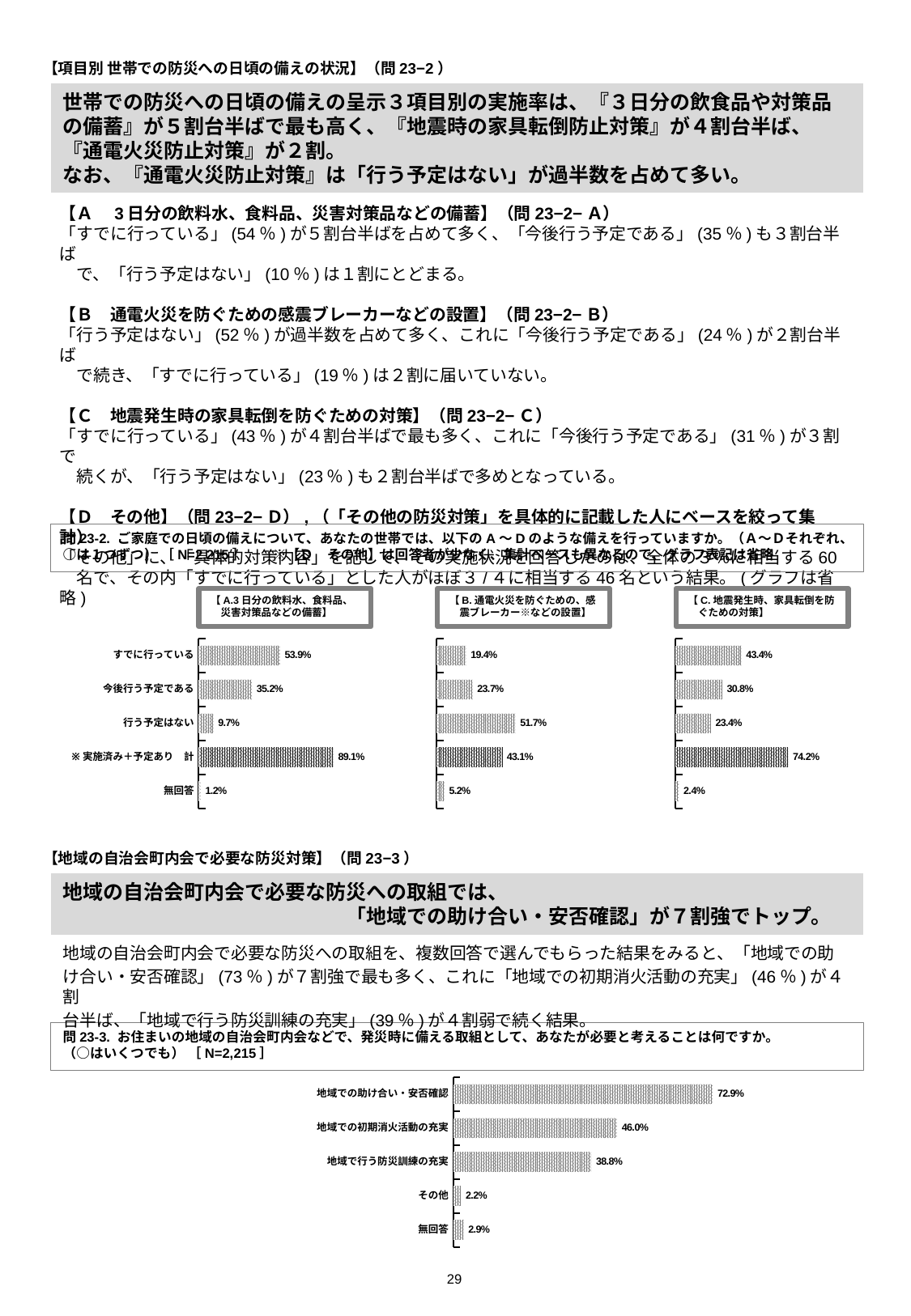

【項目別 世帯での防災への日頃の備えの状況】（問23−2）
# 世帯での防災への日頃の備えの呈示３項目別の実施率は、『３日分の飲食品や対策品の備蓄』が５割台半ばで最も高く、『地震時の家具転倒防止対策』が４割台半ば、『通電火災防止対策』が２割。 なお、『通電火災防止対策』は「行う予定はない」が過半数を占めて多い。
【Ａ　3日分の飲料水、食料品、災害対策品などの備蓄】（問23−2−Ａ）
「すでに行っている」(54％)が５割台半ばを占めて多く、「今後行う予定である」(35％)も３割台半ば
　で、「行う予定はない」(10％)は１割にとどまる。

【Ｂ　通電火災を防ぐための感震ブレーカーなどの設置】（問23−2−Ｂ）
「行う予定はない」(52％)が過半数を占めて多く、これに「今後行う予定である」(24％)が２割台半ば
　で続き、「すでに行っている」(19％)は２割に届いていない。

【Ｃ　地震発生時の家具転倒を防ぐための対策】（問23−2−Ｃ）
「すでに行っている」(43％)が４割台半ばで最も多く、これに「今後行う予定である」(31％)が３割で
　続くが、「行う予定はない」(23％)も２割台半ばで多めとなっている。

【Ｄ　その他】（問23−2−Ｄ）,（「その他の防災対策」を具体的に記載した人にベースを絞って集計）
「その他」に、「具体的対策内容」を記して、その実施状況を回答したのは、全体の３％に相当する60
　名で、その内「すでに行っている」とした人がほぼ３/４に相当する46名という結果。(グラフは省略)
問23-2. ご家庭での日頃の備えについて、あなたの世帯では、以下のA～Dのような備えを行っていますか。（Ａ～Ｄそれぞれ、○は１つずつ） ［N=2,215］　　※【Ｄ　その他】は回答者が少なく、集計ベースも異なるので、グラフ表記は省略
【A.3日分の飲料水、食料品、
　災害対策品などの備蓄】
【B.通電火災を防ぐための、感
　震ブレーカー※などの設置】
【C.地震発生時、家具転倒を防
　ぐための対策】

### Chart

| Category |  |
|---|---|
| すでに行っている | 0.538600451467269 |
| 今後行う予定である | 0.352144469525959 |
| 行う予定はない | 0.0970654627539506 |
| ※実施済み＋予定あり　計 | 0.890744920993228 |
| 無回答 | 0.0121896162528217 |

### Chart

| Category |  |
|---|---|
| すでに行っている | 0.193679458239278 |
| 今後行う予定である | 0.237020316027088 |
| 行う予定はない | 0.517381489841986 |
| ※実施済み＋予定あり　計 | 0.430699774266366 |
| 無回答 | 0.0519187358916478 |

### Chart

| Category |  |
|---|---|
| すでに行っている | 0.433860045146727 |
| 今後行う予定である | 0.307900677200904 |
| 行う予定はない | 0.233860045146727 |
| ※実施済み＋予定あり　計 | 0.74176072234763 |
| 無回答 | 0.0243792325056433 |
【地域の自治会町内会で必要な防災対策】（問23−3）
地域の自治会町内会で必要な防災への取組では、
　　　　　　　　　　　　　　「地域での助け合い・安否確認」が７割強でトップ。
地域の自治会町内会で必要な防災への取組を、複数回答で選んでもらった結果をみると、「地域での助
け合い・安否確認」(73％)が７割強で最も多く、これに「地域での初期消火活動の充実」(46％)が４割
台半ば、「地域で行う防災訓練の充実」(39％)が４割弱で続く結果。
問23-3. お住まいの地域の自治会町内会などで、発災時に備える取組として、あなたが必要と考えることは何ですか。
（○はいくつでも） ［N=2,215］

### Chart

| Category |  |
|---|---|
| 地域での助け合い・安否確認 | 0.728668171557562 |
| 地域での初期消火活動の充実 | 0.460045146726862 |
| 地域で行う防災訓練の充実 | 0.387810383747179 |
| その他 | 0.0216704288939052 |
| 無回答 | 0.0293453724604966 |
29